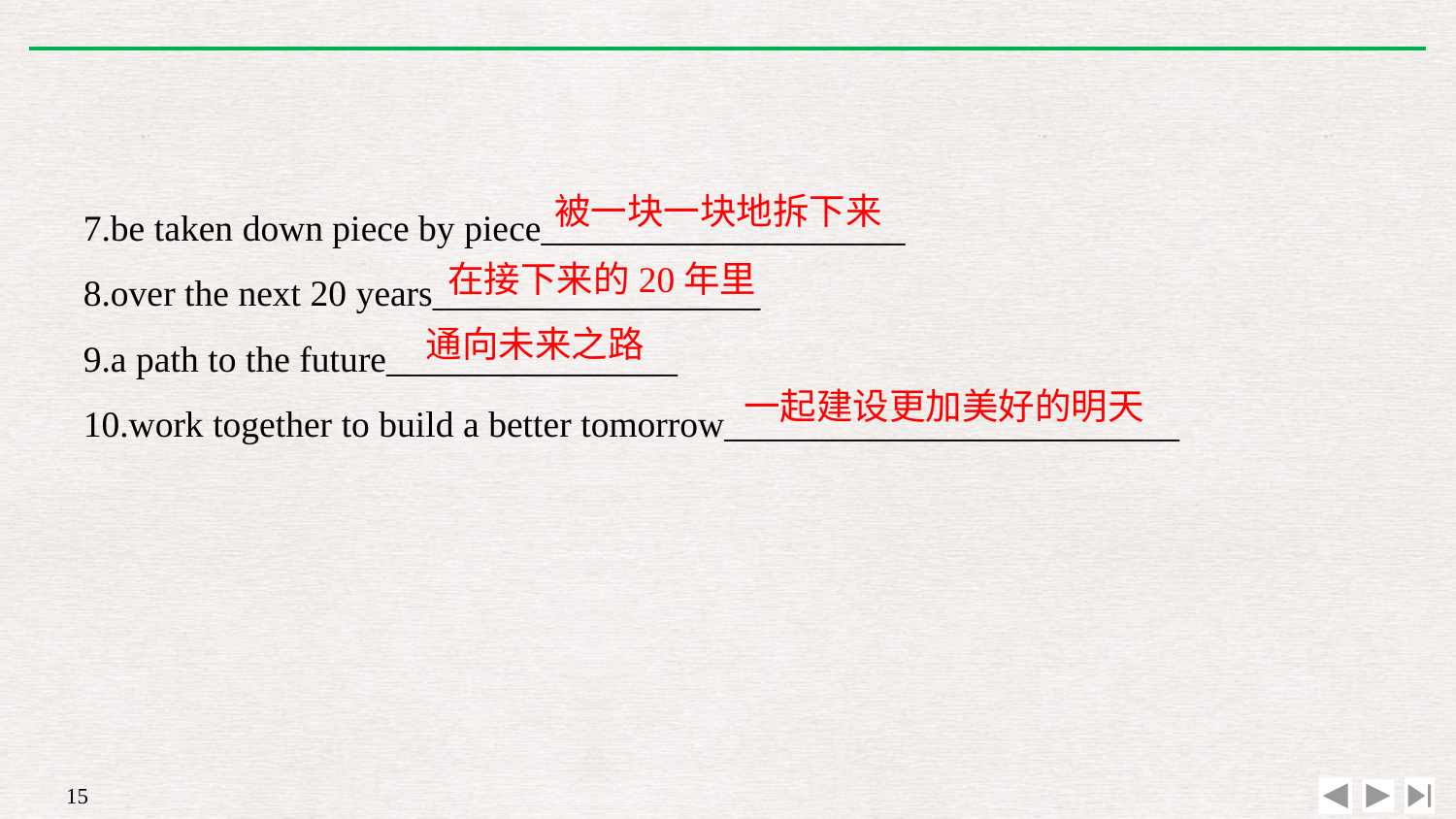

7.be taken down piece by piece____________________
8.over the next 20 years__________________
9.a path to the future________________
10.work together to build a better tomorrow_________________________
被一块一块地拆下来
在接下来的20年里
通向未来之路
一起建设更加美好的明天